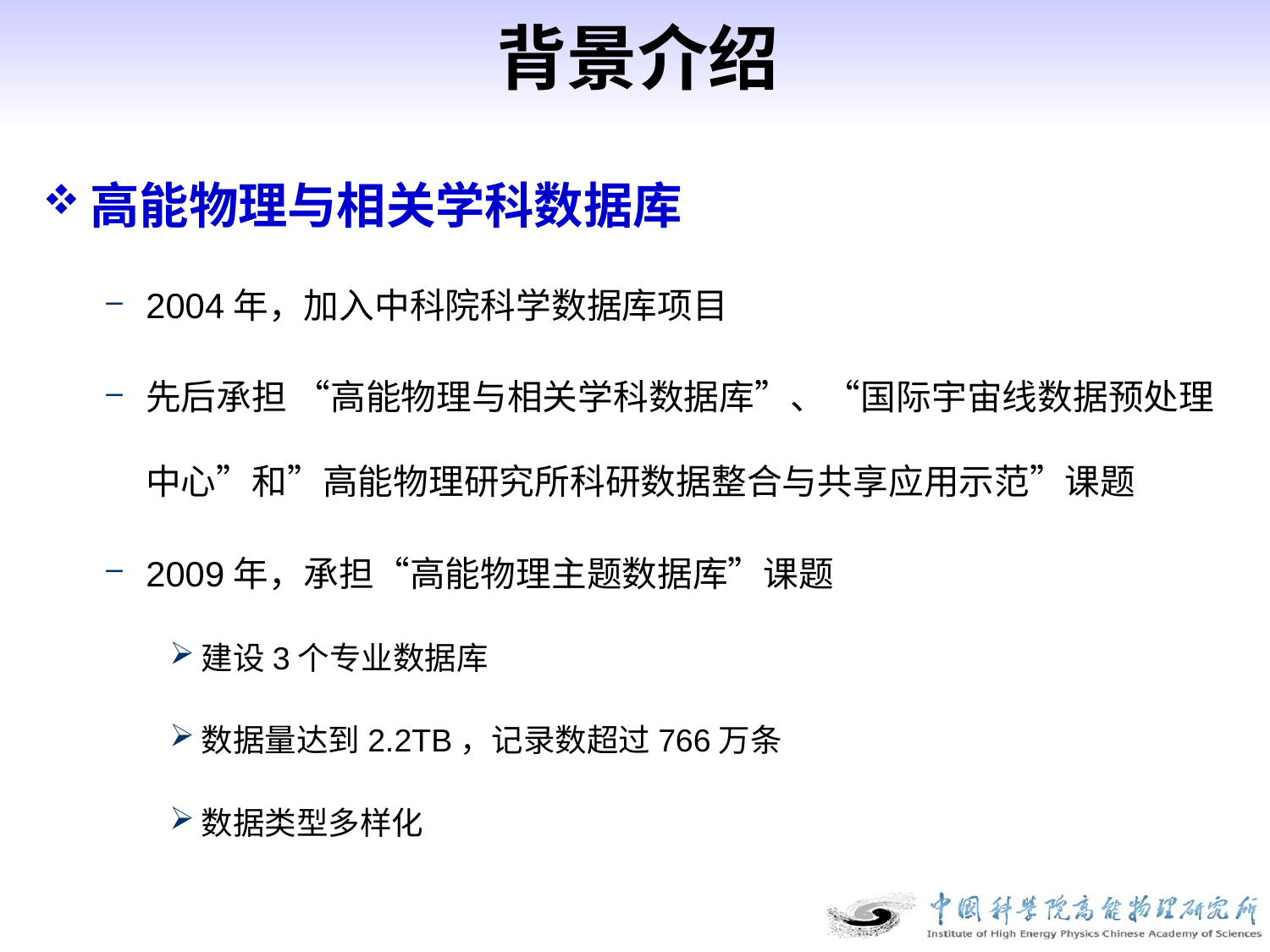

# 背景介绍
高能物理与相关学科数据库
2004年，加入中科院科学数据库项目
先后承担 “高能物理与相关学科数据库”、“国际宇宙线数据预处理中心”和”高能物理研究所科研数据整合与共享应用示范”课题
2009年，承担“高能物理主题数据库”课题
建设3个专业数据库
数据量达到2.2TB，记录数超过766万条
数据类型多样化